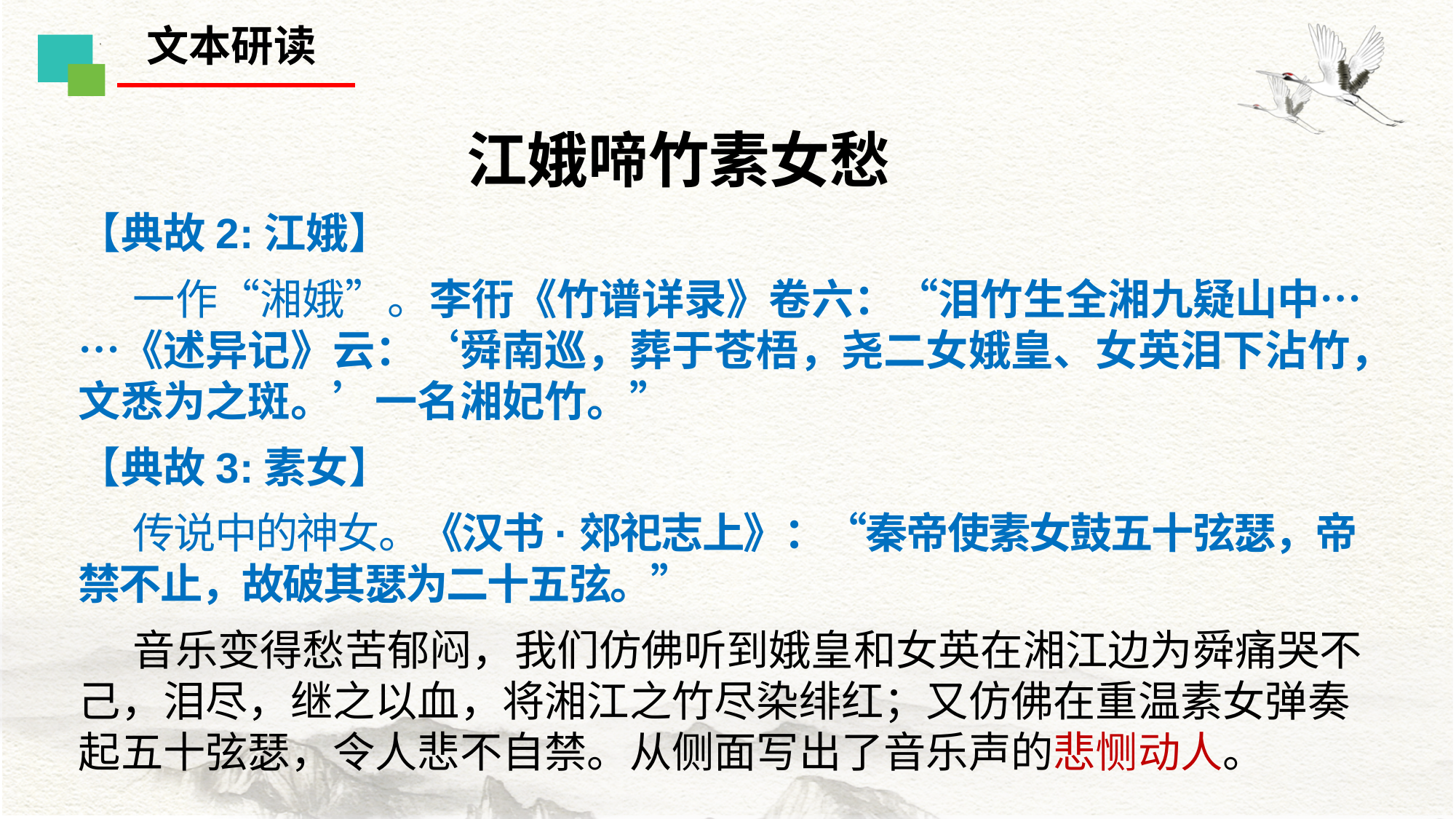

文本研读

江娥啼竹素女愁
【典故2:江娥】
一作“湘娥”。李衎《竹谱详录》卷六：“泪竹生全湘九疑山中……《述异记》云：‘舜南巡，葬于苍梧，尧二女娥皇、女英泪下沾竹，文悉为之斑。’一名湘妃竹。”
【典故3:素女】
传说中的神女。《汉书·郊祀志上》：“秦帝使素女鼓五十弦瑟，帝禁不止，故破其瑟为二十五弦。”
音乐变得愁苦郁闷，我们仿佛听到娥皇和女英在湘江边为舜痛哭不己，泪尽，继之以血，将湘江之竹尽染绯红；又仿佛在重温素女弹奏起五十弦瑟，令人悲不自禁。从侧面写出了音乐声的悲恻动人。